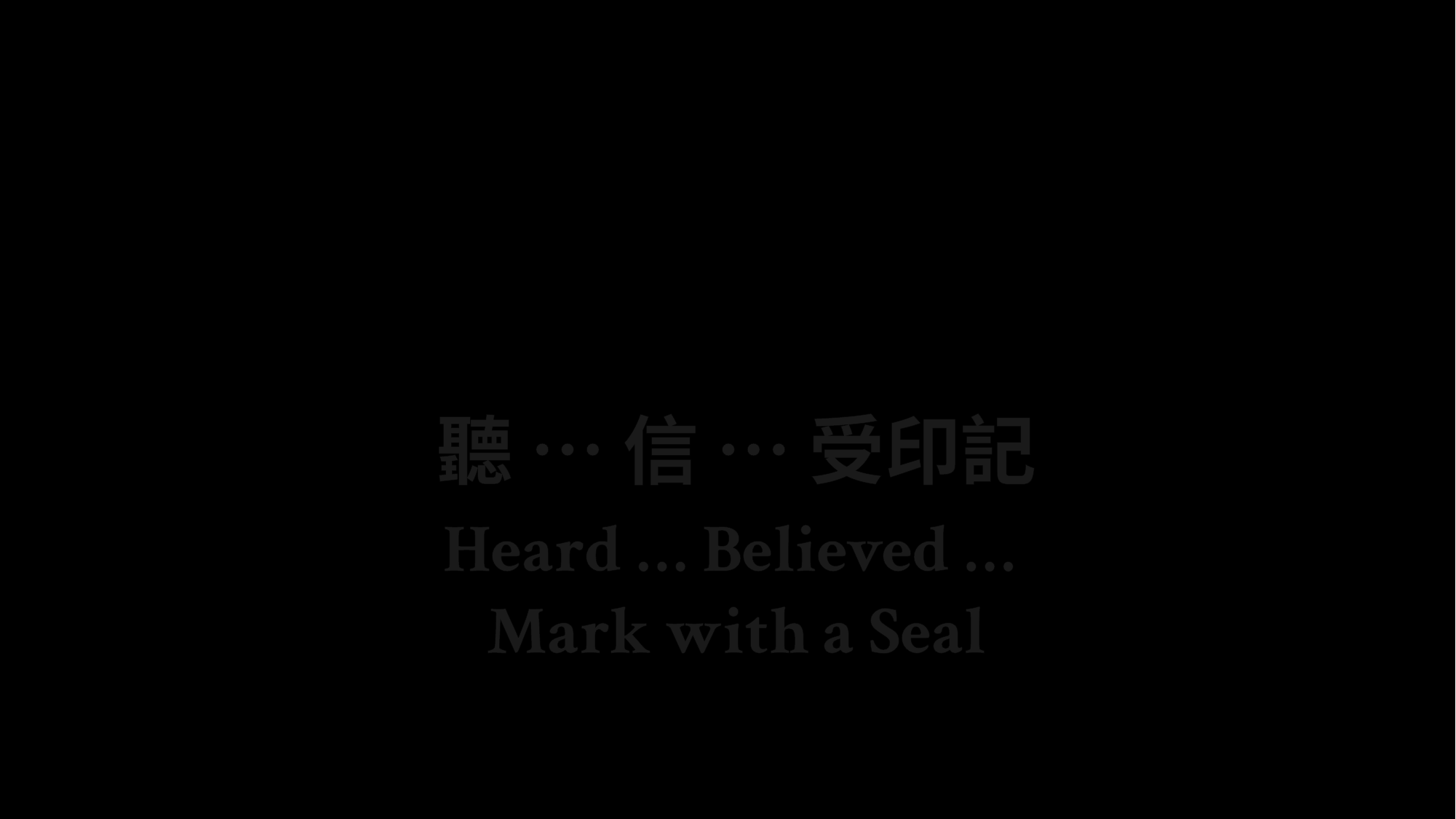

聽 … 信 … 受印記
Heard … Believed …
Mark with a Seal